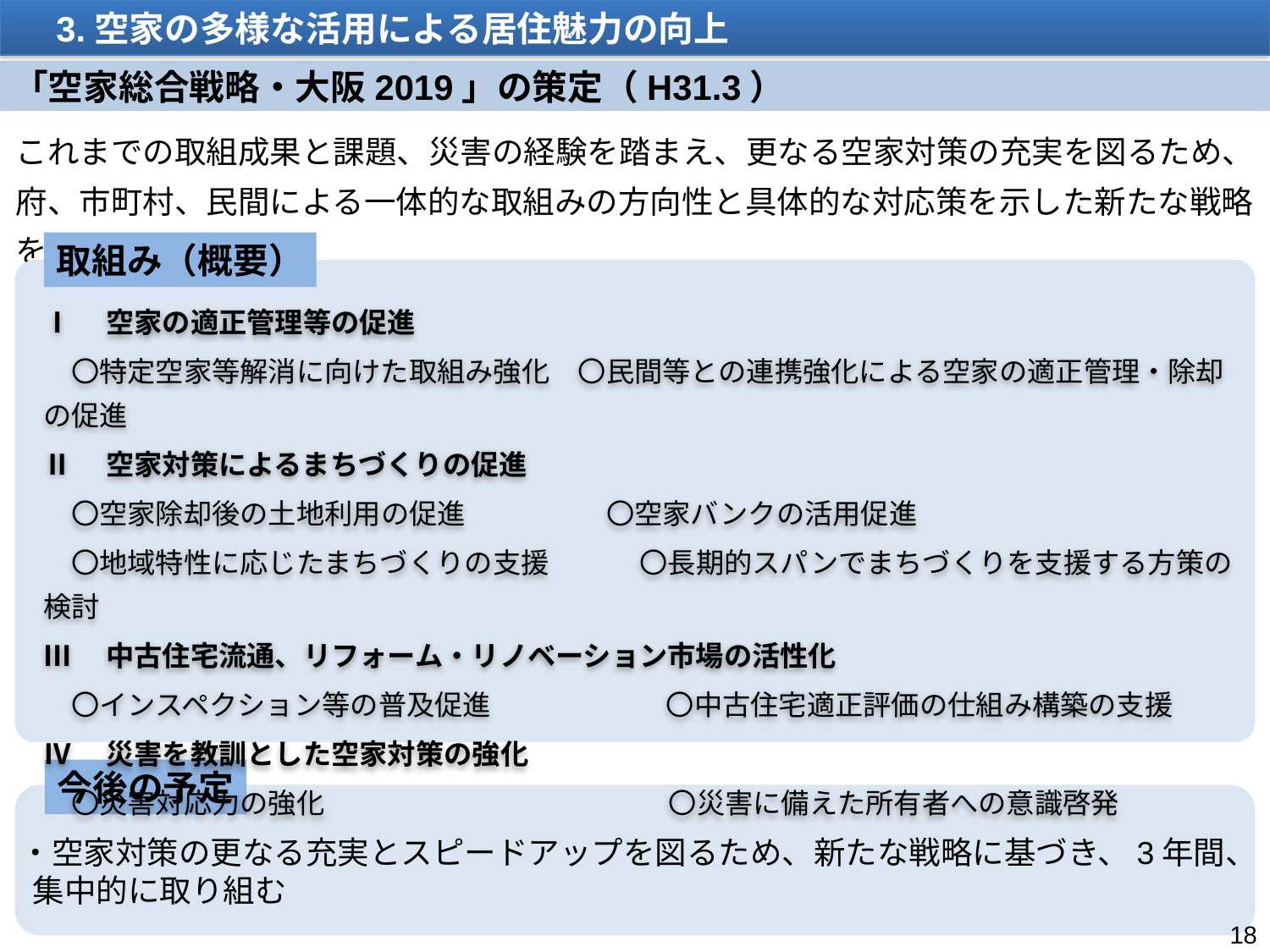

3.空家の多様な活用による居住魅力の向上
「空家総合戦略・大阪2019」の策定（H31.3）
これまでの取組成果と課題、災害の経験を踏まえ、更なる空家対策の充実を図るため、府、市町村、民間による一体的な取組みの方向性と具体的な対応策を示した新たな戦略を策定
取組み（概要）

Ⅰ　空家の適正管理等の促進
　〇特定空家等解消に向けた取組み強化　〇民間等との連携強化による空家の適正管理・除却の促進
Ⅱ　空家対策によるまちづくりの促進
　〇空家除却後の土地利用の促進　　　　　〇空家バンクの活用促進
　〇地域特性に応じたまちづくりの支援　　　 〇長期的スパンでまちづくりを支援する方策の検討
Ⅲ　中古住宅流通、リフォーム・リノベーション市場の活性化
　〇インスペクション等の普及促進　　　　　　 〇中古住宅適正評価の仕組み構築の支援
Ⅳ　災害を教訓とした空家対策の強化
　〇災害対応力の強化　　　　　　　　　　　　 〇災害に備えた所有者への意識啓発
今後の予定

・空家対策の更なる充実とスピードアップを図るため、新たな戦略に基づき、3年間、集中的に取り組む
18